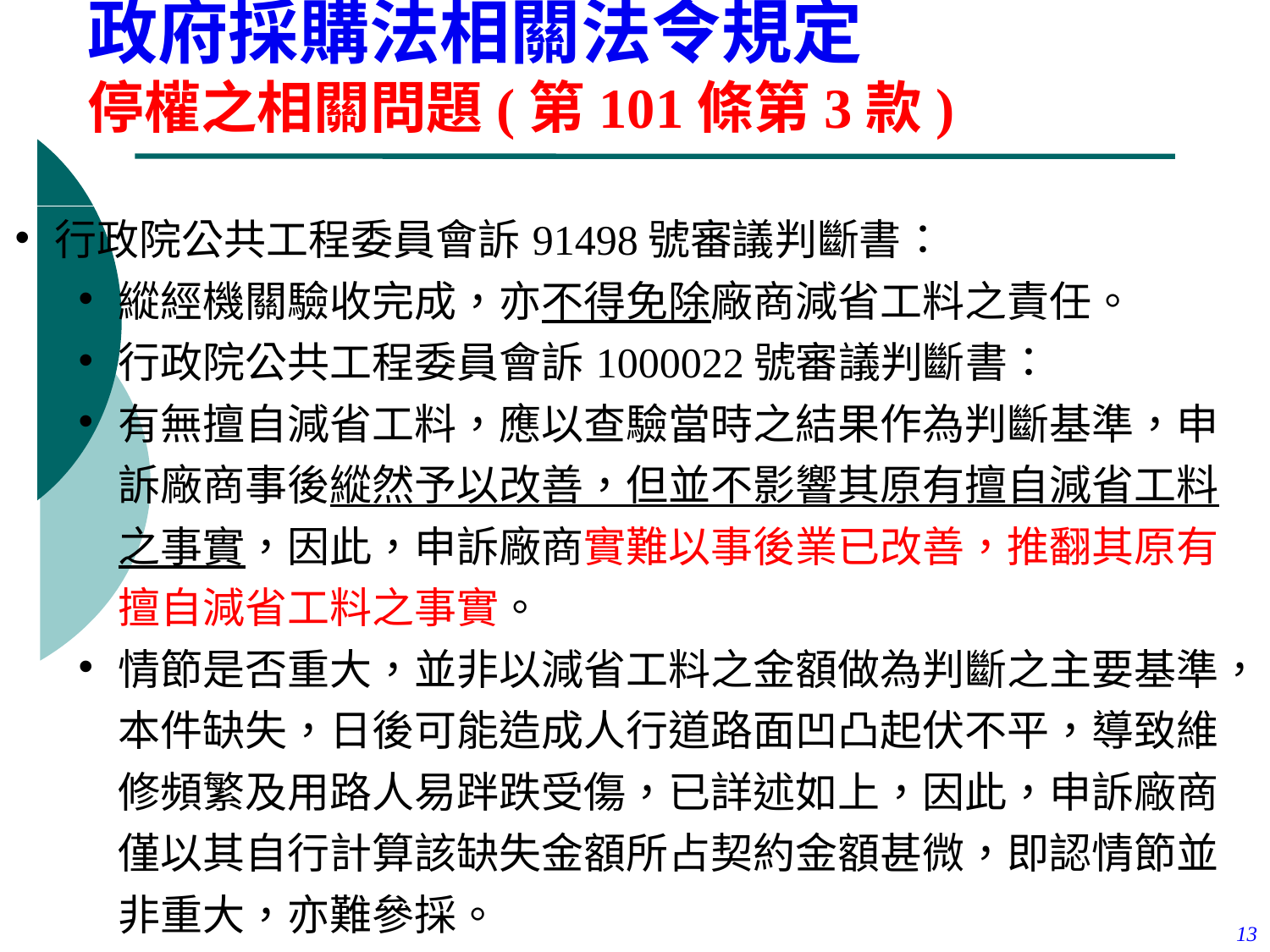

政府採購法相關法令規定
停權之相關問題(第101條第3款)
| 行政院公共工程委員會訴91498號審議判斷書： 縱經機關驗收完成，亦不得免除廠商減省工料之責任。 行政院公共工程委員會訴1000022號審議判斷書： 有無擅自減省工料，應以查驗當時之結果作為判斷基準，申訴廠商事後縱然予以改善，但並不影響其原有擅自減省工料之事實，因此，申訴廠商實難以事後業已改善，推翻其原有擅自減省工料之事實。 情節是否重大，並非以減省工料之金額做為判斷之主要基準，本件缺失，日後可能造成人行道路面凹凸起伏不平，導致維修頻繁及用路人易跘跌受傷，已詳述如上，因此，申訴廠商僅以其自行計算該缺失金額所占契約金額甚微，即認情節並非重大，亦難參採。 |
| --- |
13